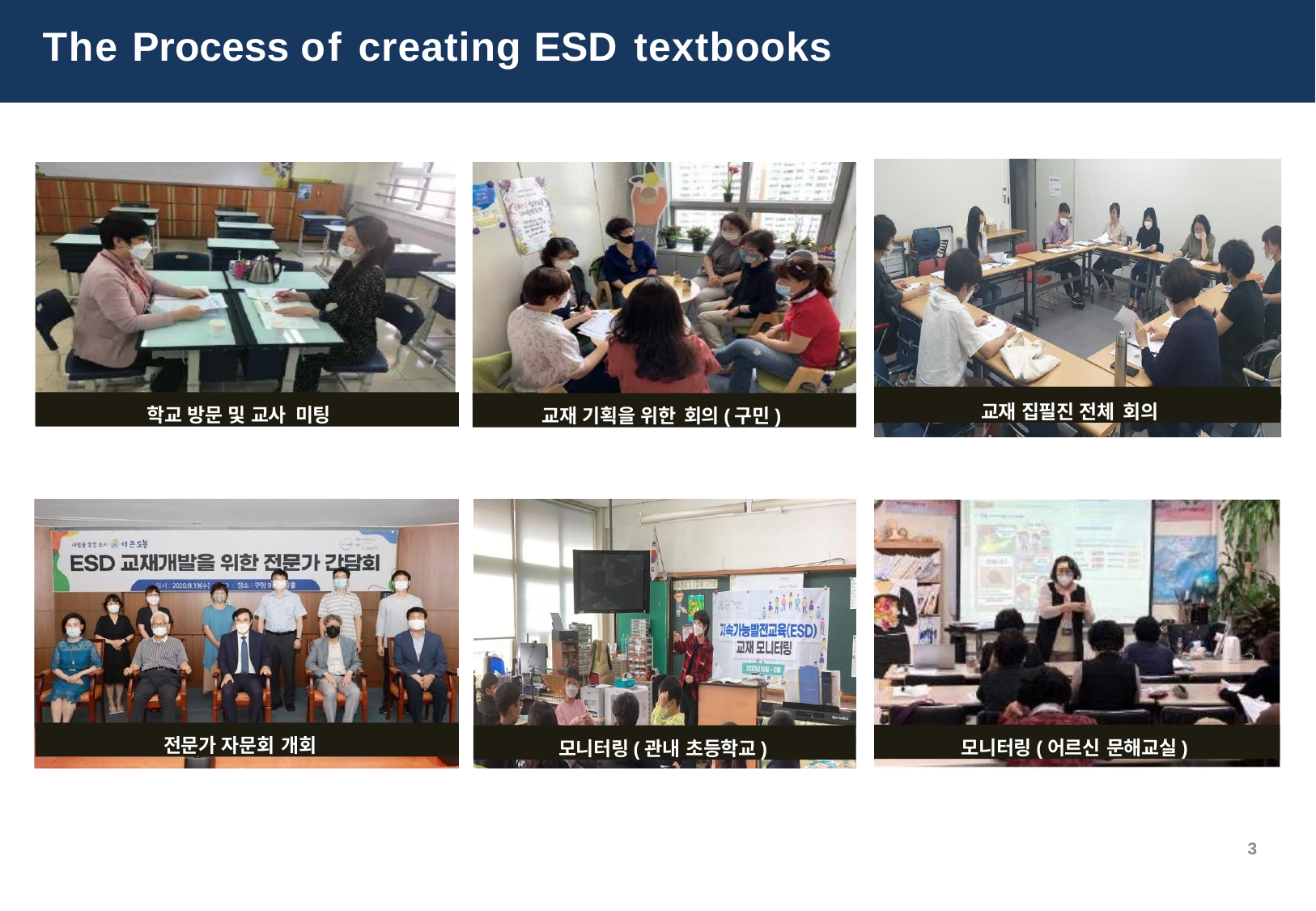

# The Process of creating ESD textbooks

교재 집필진 전체 회의
학교 방문 및 교사 미팅
교재 기획을 위한 회의(구민)

전문가 자문회 개회
모니터링(어르신 문해교실)
모니터링(관내 초등학교)
3